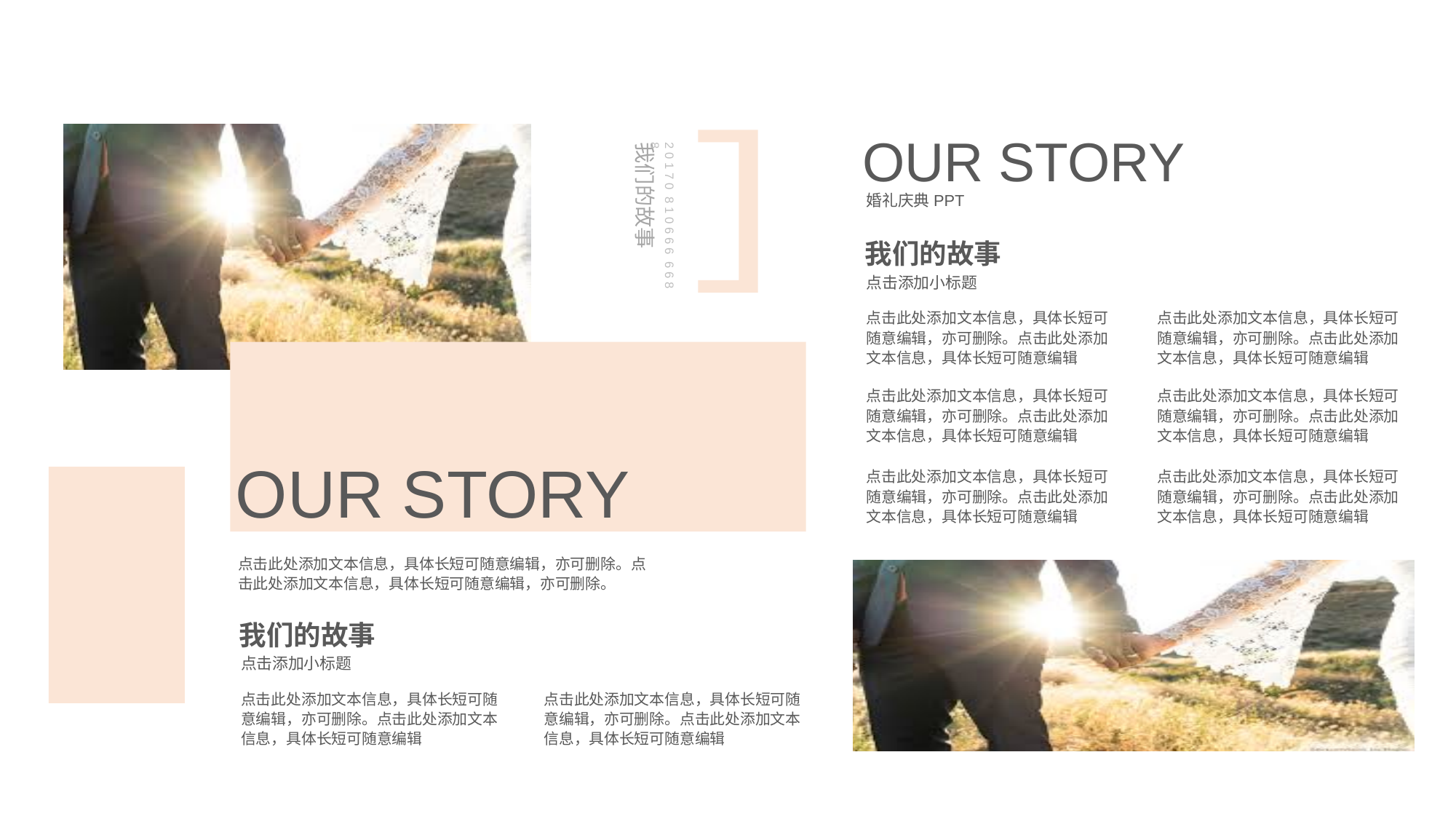

OUR STORY
婚礼庆典PPT
我们的故事
点击添加小标题
点击此处添加文本信息，具体长短可随意编辑，亦可删除。点击此处添加文本信息，具体长短可随意编辑
点击此处添加文本信息，具体长短可随意编辑，亦可删除。点击此处添加文本信息，具体长短可随意编辑
点击此处添加文本信息，具体长短可随意编辑，亦可删除。点击此处添加文本信息，具体长短可随意编辑
点击此处添加文本信息，具体长短可随意编辑，亦可删除。点击此处添加文本信息，具体长短可随意编辑
点击此处添加文本信息，具体长短可随意编辑，亦可删除。点击此处添加文本信息，具体长短可随意编辑
点击此处添加文本信息，具体长短可随意编辑，亦可删除。点击此处添加文本信息，具体长短可随意编辑

我们的故事
2 0 1 7 0  8 1 0 6 6 6  6 6 8 8

OUR STORY

点击此处添加文本信息，具体长短可随意编辑，亦可删除。点击此处添加文本信息，具体长短可随意编辑，亦可删除。

我们的故事
点击添加小标题
点击此处添加文本信息，具体长短可随意编辑，亦可删除。点击此处添加文本信息，具体长短可随意编辑
点击此处添加文本信息，具体长短可随意编辑，亦可删除。点击此处添加文本信息，具体长短可随意编辑